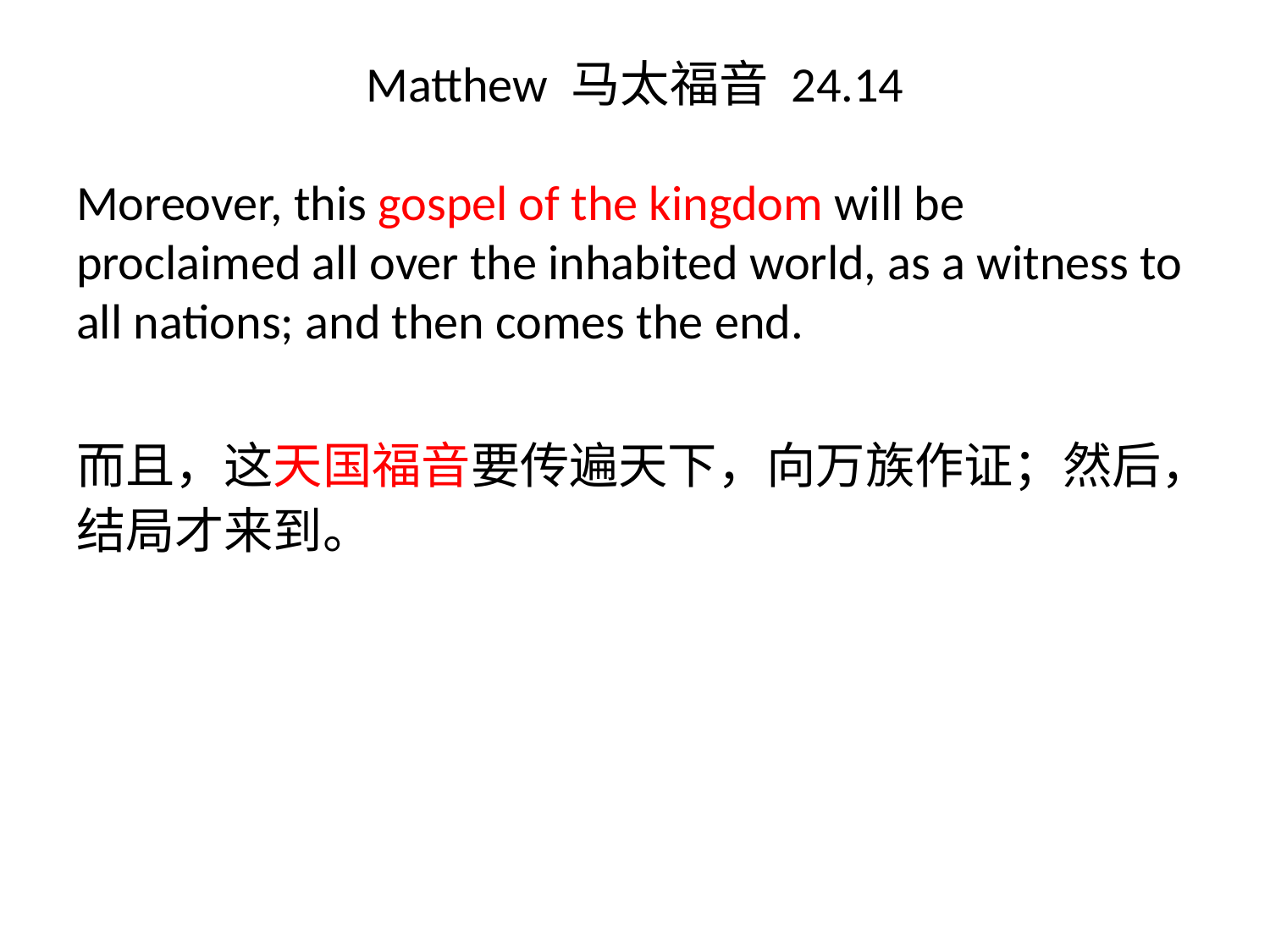

# Matthew 马太福音 24.14
Moreover, this gospel of the kingdom will be proclaimed all over the inhabited world, as a witness to all nations; and then comes the end.

而且，这天国福音要传遍天下，向万族作证；然后，结局才来到。